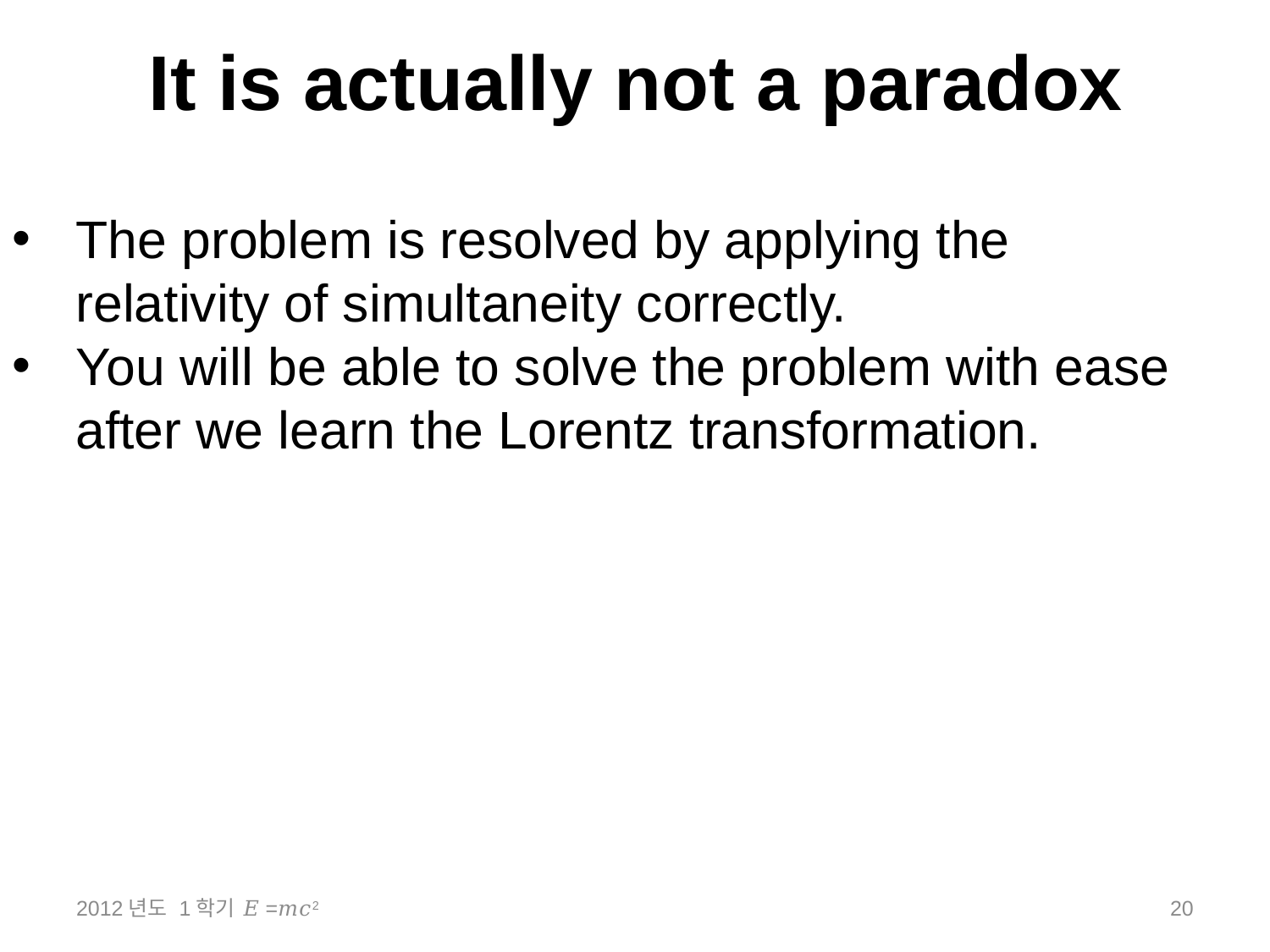

# It is actually not a paradox
The problem is resolved by applying the relativity of simultaneity correctly.
You will be able to solve the problem with ease after we learn the Lorentz transformation.
2012년도 1학기 𝐸=𝑚𝑐2
20